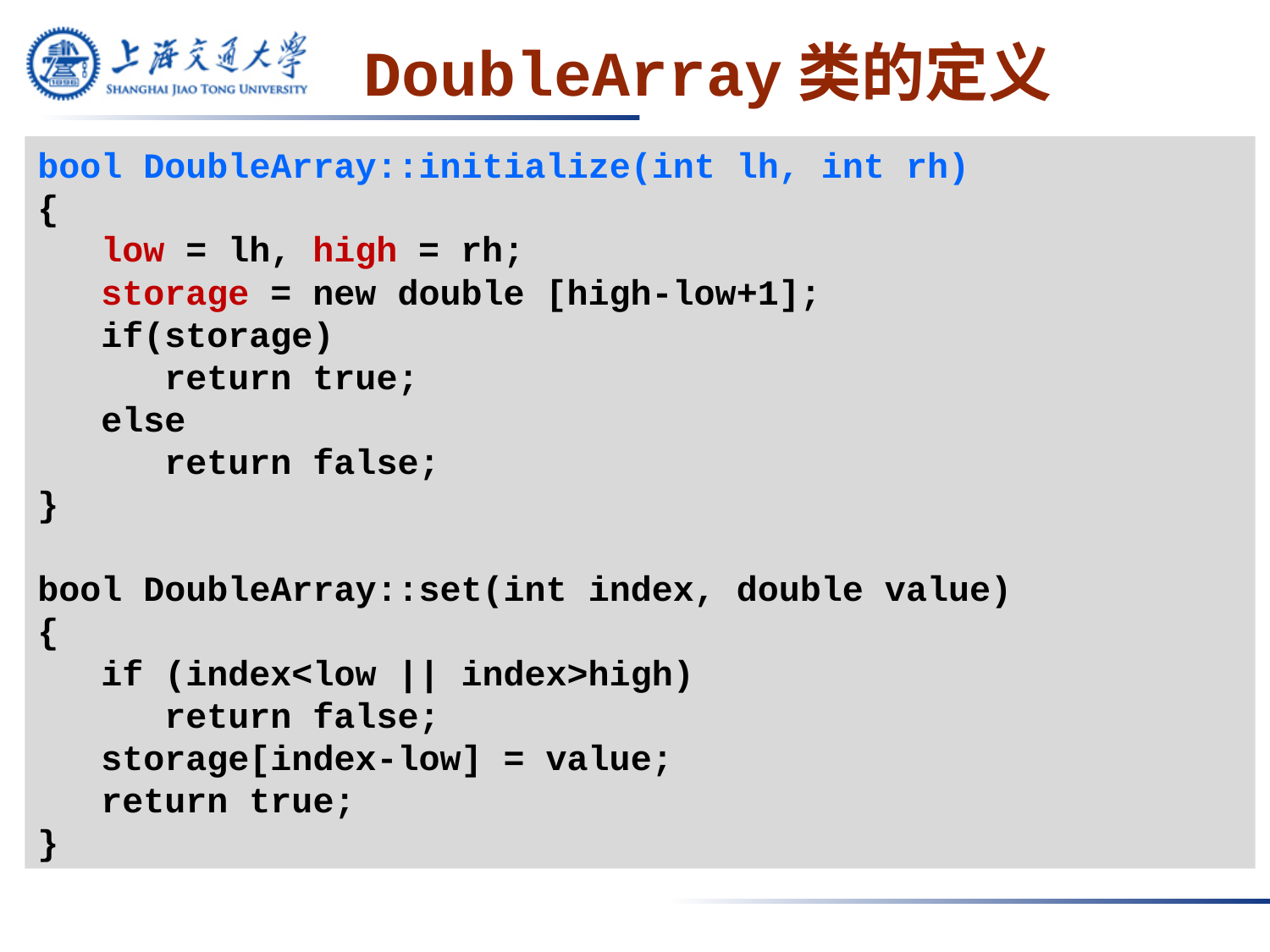

# DoubleArray类的定义
bool DoubleArray::initialize(int lh, int rh)
{
   low = lh, high = rh;
   storage = new double [high-low+1];
   if(storage)
	return true;
   else
	return false;
}

bool DoubleArray::set(int index, double value)
{
   if (index<low || index>high)
	return false;
   storage[index-low] = value;
   return true;
}